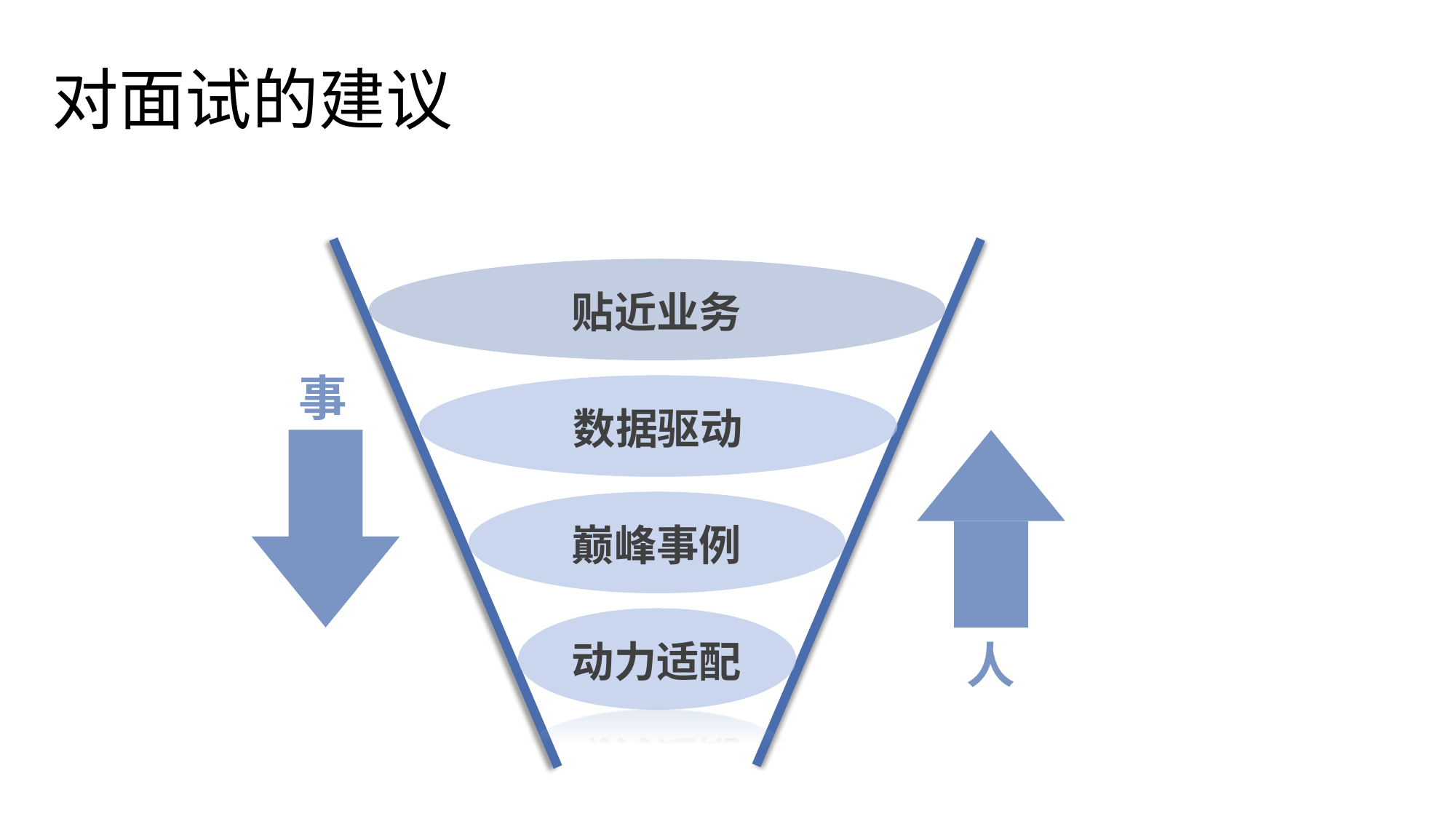

# 对面试的建议

贴近业务
事

数据驱动

巅峰事例

人
动力适配